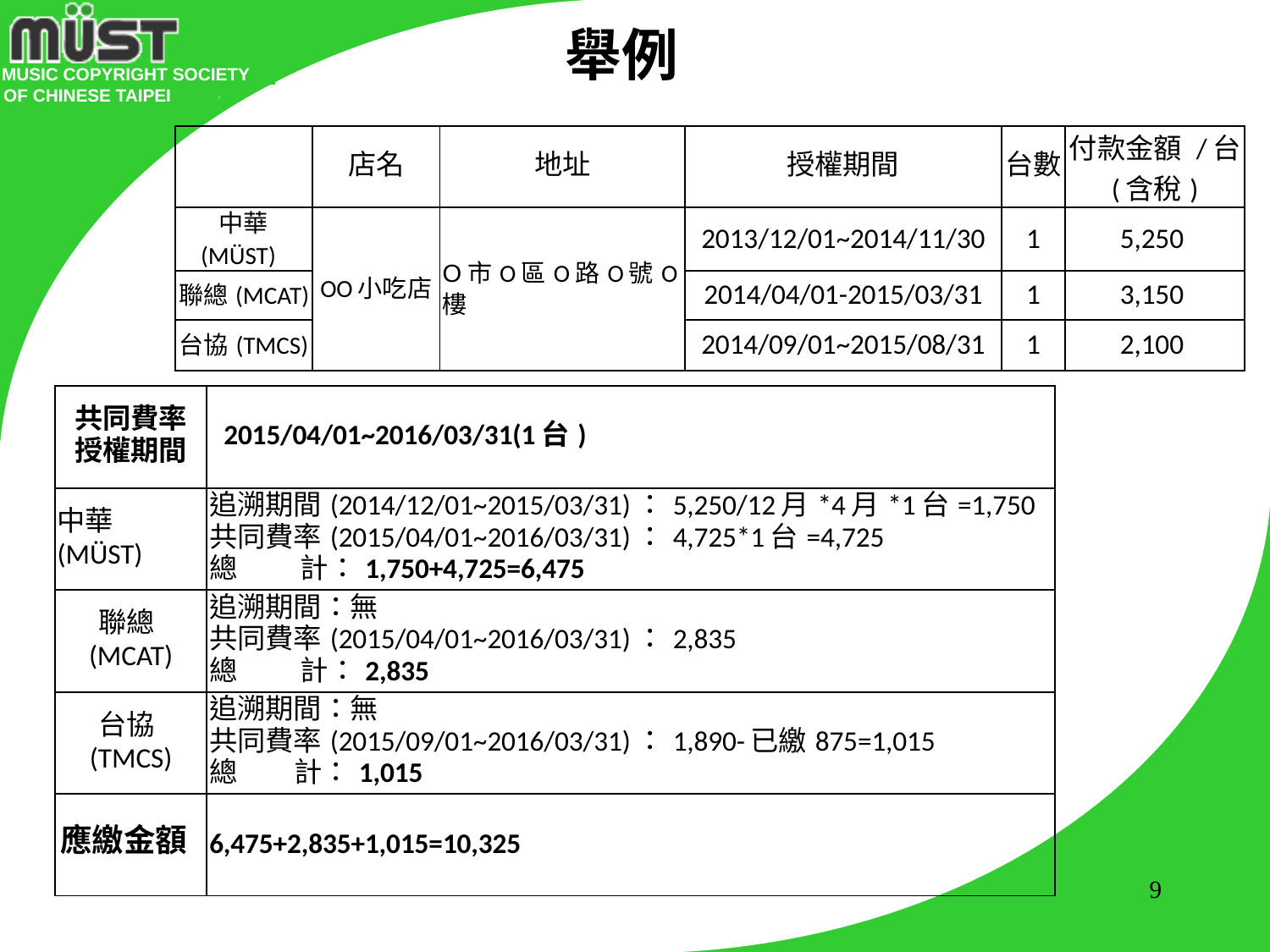

舉例
|  | 店名 | 地址 | 授權期間 | 台數 | 付款金額 /台 (含稅) |
| --- | --- | --- | --- | --- | --- |
| 中華 (MÜST) | OO小吃店 | O市O區O路O號O樓 | 2013/12/01~2014/11/30 | 1 | 5,250 |
| 聯總(MCAT) |  |  | 2014/04/01-2015/03/31 | 1 | 3,150 |
| 台協(TMCS) |  |  | 2014/09/01~2015/08/31 | 1 | 2,100 |
| 共同費率 授權期間 | 2015/04/01~2016/03/31(1台) |
| --- | --- |
| 中華(MÜST) | 追溯期間(2014/12/01~2015/03/31)：5,250/12月\*4月\*1台=1,750 共同費率(2015/04/01~2016/03/31)：4,725\*1台=4,725 總 計：1,750+4,725=6,475 |
| 聯總(MCAT) | 追溯期間：無 共同費率(2015/04/01~2016/03/31)：2,835 總 計：2,835 |
| 台協(TMCS) | 追溯期間：無 共同費率(2015/09/01~2016/03/31)：1,890-已繳875=1,015 總 計：1,015 |
| 應繳金額 | 6,475+2,835+1,015=10,325 |
9